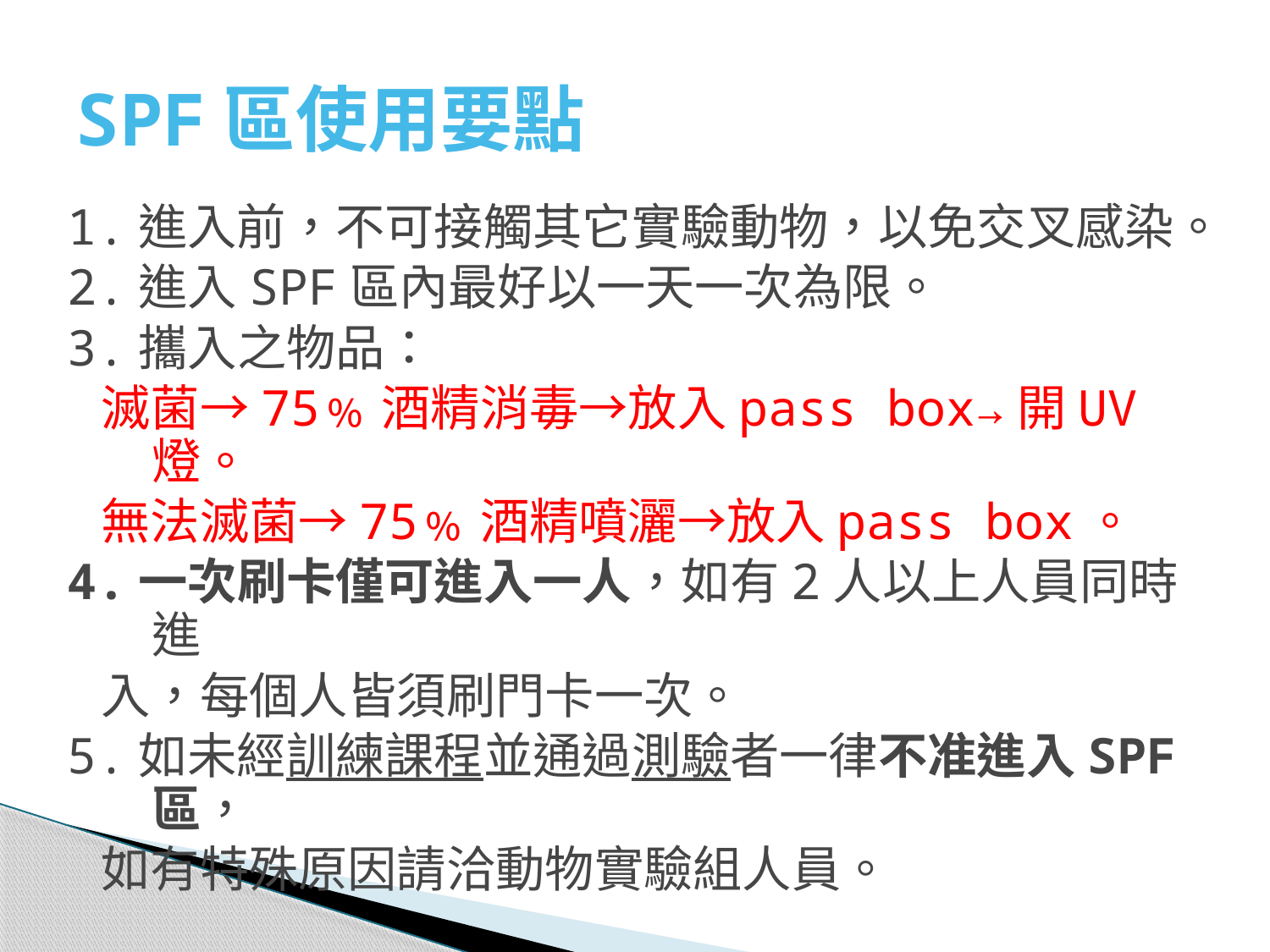

# SPF區使用要點
1.進入前，不可接觸其它實驗動物，以免交叉感染。
2.進入SPF區內最好以一天一次為限。
3.攜入之物品：
  滅菌→75﹪酒精消毒→放入pass box→開UV燈。
  無法滅菌→75﹪酒精噴灑→放入pass box。
4.一次刷卡僅可進入一人，如有2人以上人員同時進
  入，每個人皆須刷門卡一次。
5.如未經訓練課程並通過測驗者一律不准進入SPF區，
  如有特殊原因請洽動物實驗組人員。